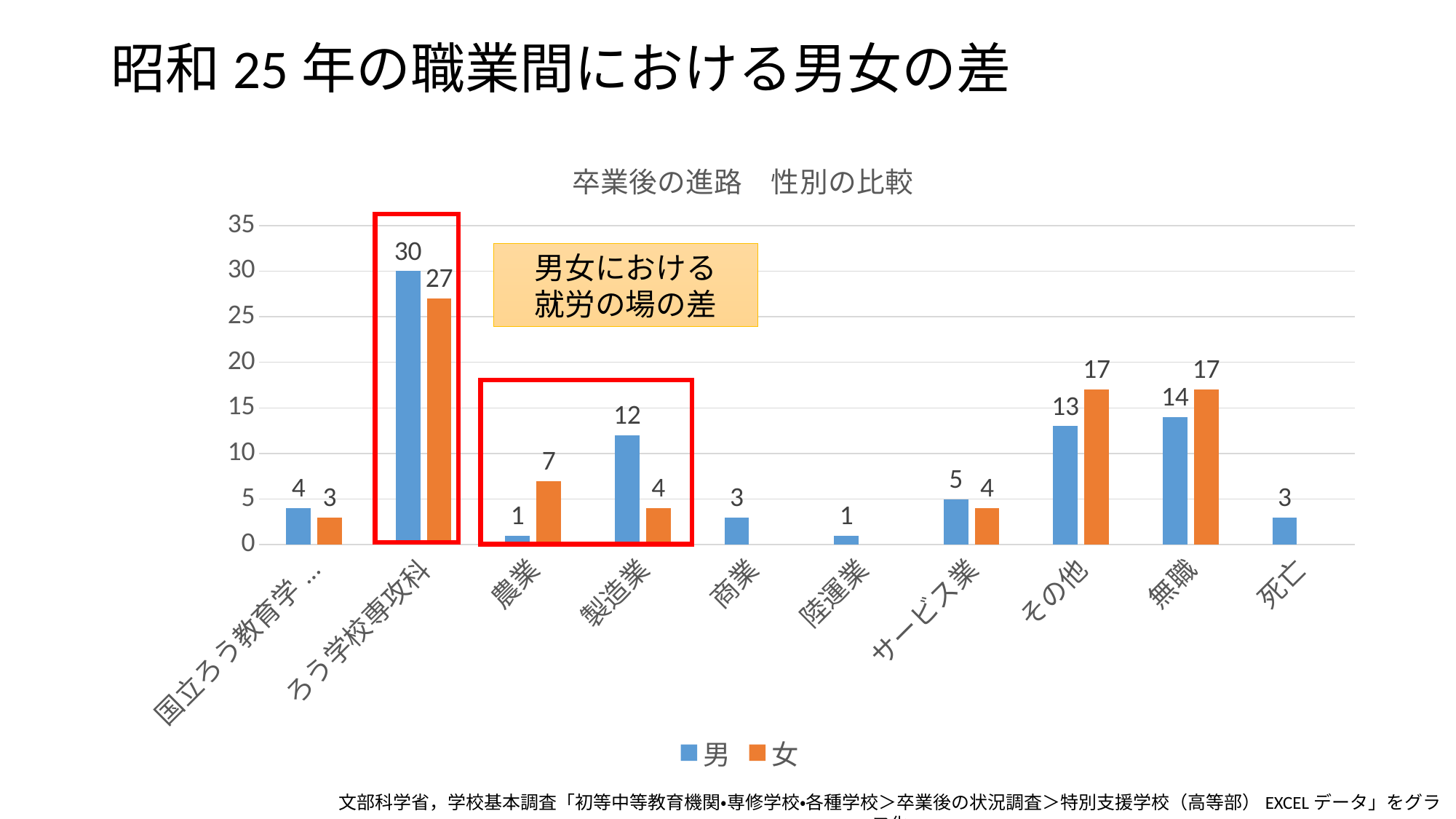

# 昭和25年の職業間における男女の差

### Chart: 卒業後の進路　性別の比較

| Category | 男 | 女 |
|---|---|---|
| 国立ろう教育学校専攻科 | 4.0 | 3.0 |
| ろう学校専攻科 | 30.0 | 27.0 |
| 農業 | 1.0 | 7.0 |
| 製造業 | 12.0 | 4.0 |
| 商業 | 3.0 | None |
| 陸運業 | 1.0 | None |
| サービス業 | 5.0 | 4.0 |
| その他 | 13.0 | 17.0 |
| 無職 | 14.0 | 17.0 |
| 死亡 | 3.0 | None |
男女における
就労の場の差

文部科学省，学校基本調査「初等中等教育機関・専修学校・各種学校＞卒業後の状況調査＞特別支援学校（高等部）EXCELデータ」をグラフ化